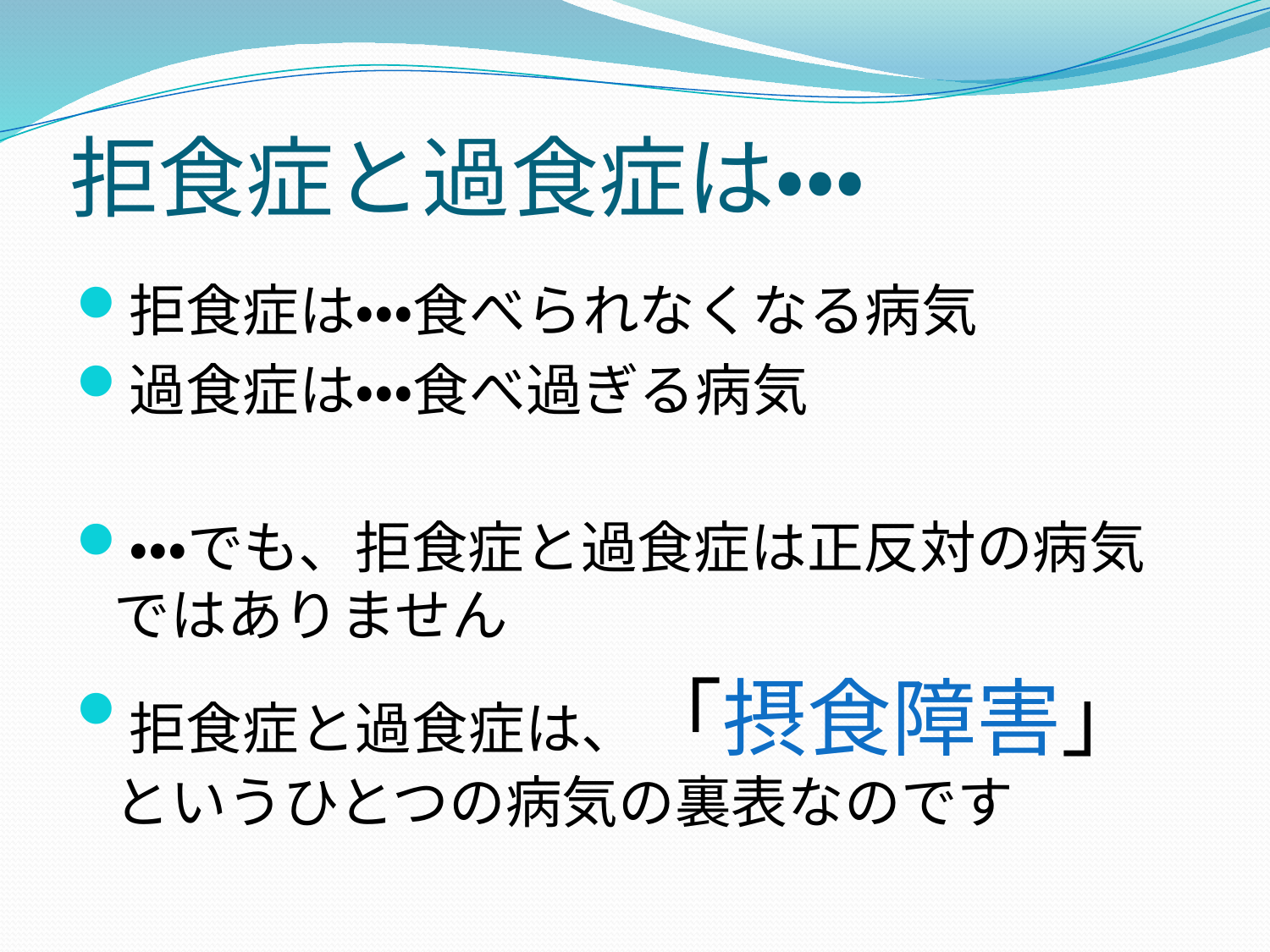

# 拒食症と過食症は・・・
拒食症は・・・食べられなくなる病気
過食症は・・・食べ過ぎる病気

・・・でも、拒食症と過食症は正反対の病気ではありません
拒食症と過食症は、「摂食障害」というひとつの病気の裏表なのです